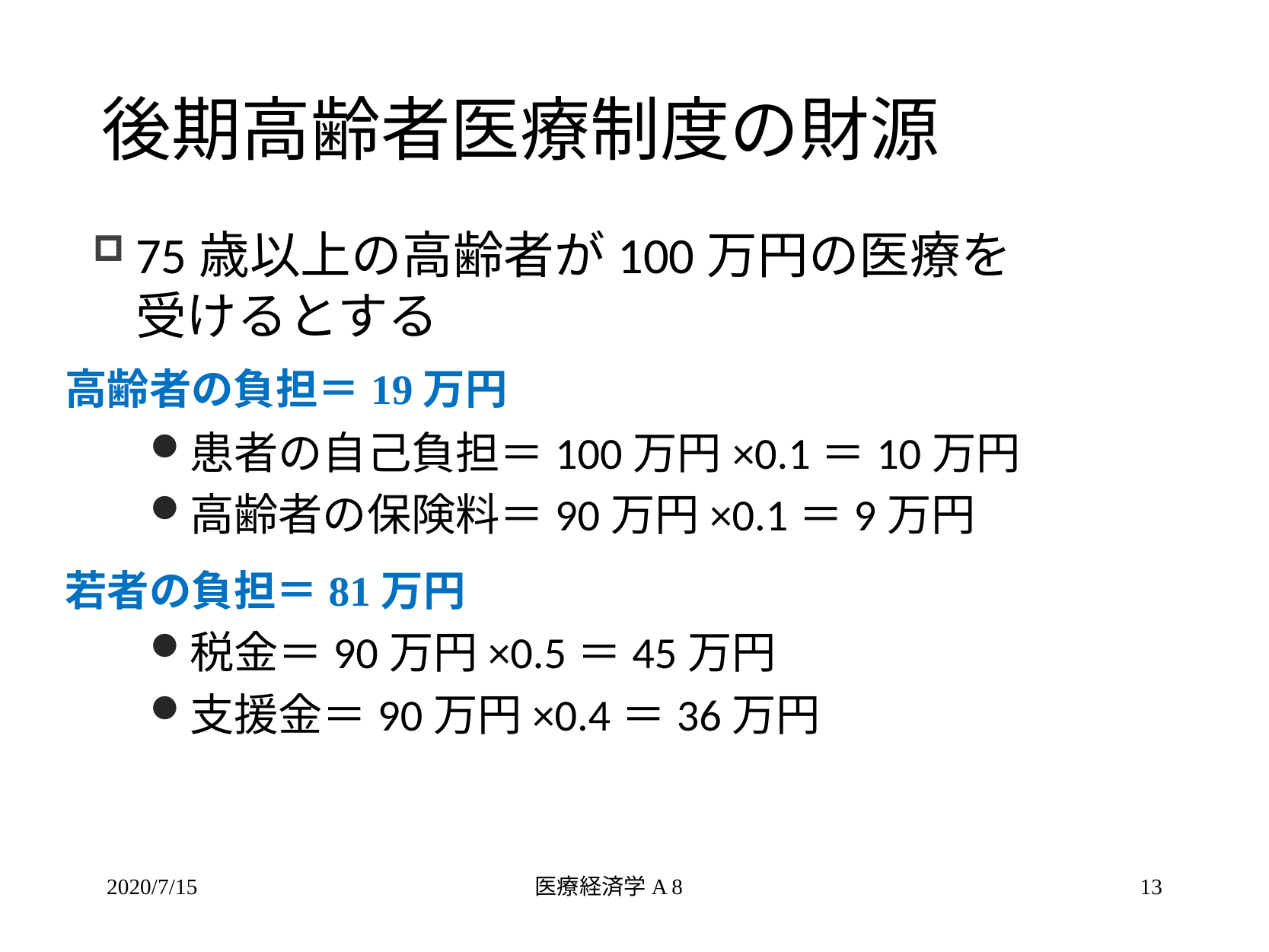

# 後期高齢者医療制度の財源
75歳以上の高齢者が100万円の医療を
受けるとする

患者の自己負担＝100万円×0.1＝10万円
高齢者の保険料＝90万円×0.1＝9万円

税金＝90万円×0.5＝45万円
支援金＝90万円×0.4＝36万円
高齢者の負担＝19万円
若者の負担＝81万円
2020/7/15
医療経済学A 8
13